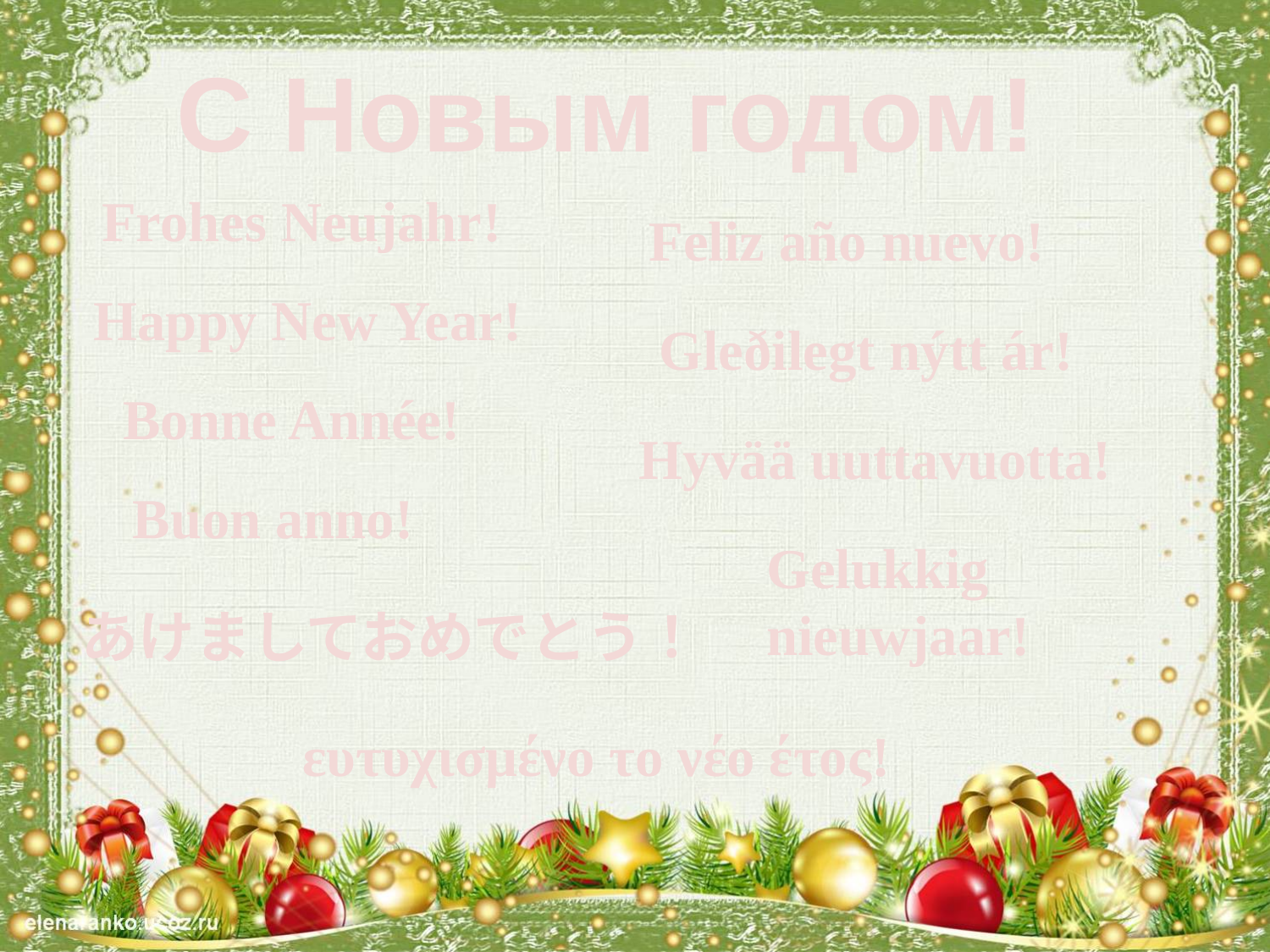

С Новым годом!
Frohes Neujahr!
Feliz año nuevo!
Happy New Year!
Gleðilegt nýtt ár!
Bonne Année!
Hyvää uuttavuotta!
Buon anno!
Gelukkig nieuwjaar!
あけましておめでとう！
ευτυχισμένο το νέο έτος!